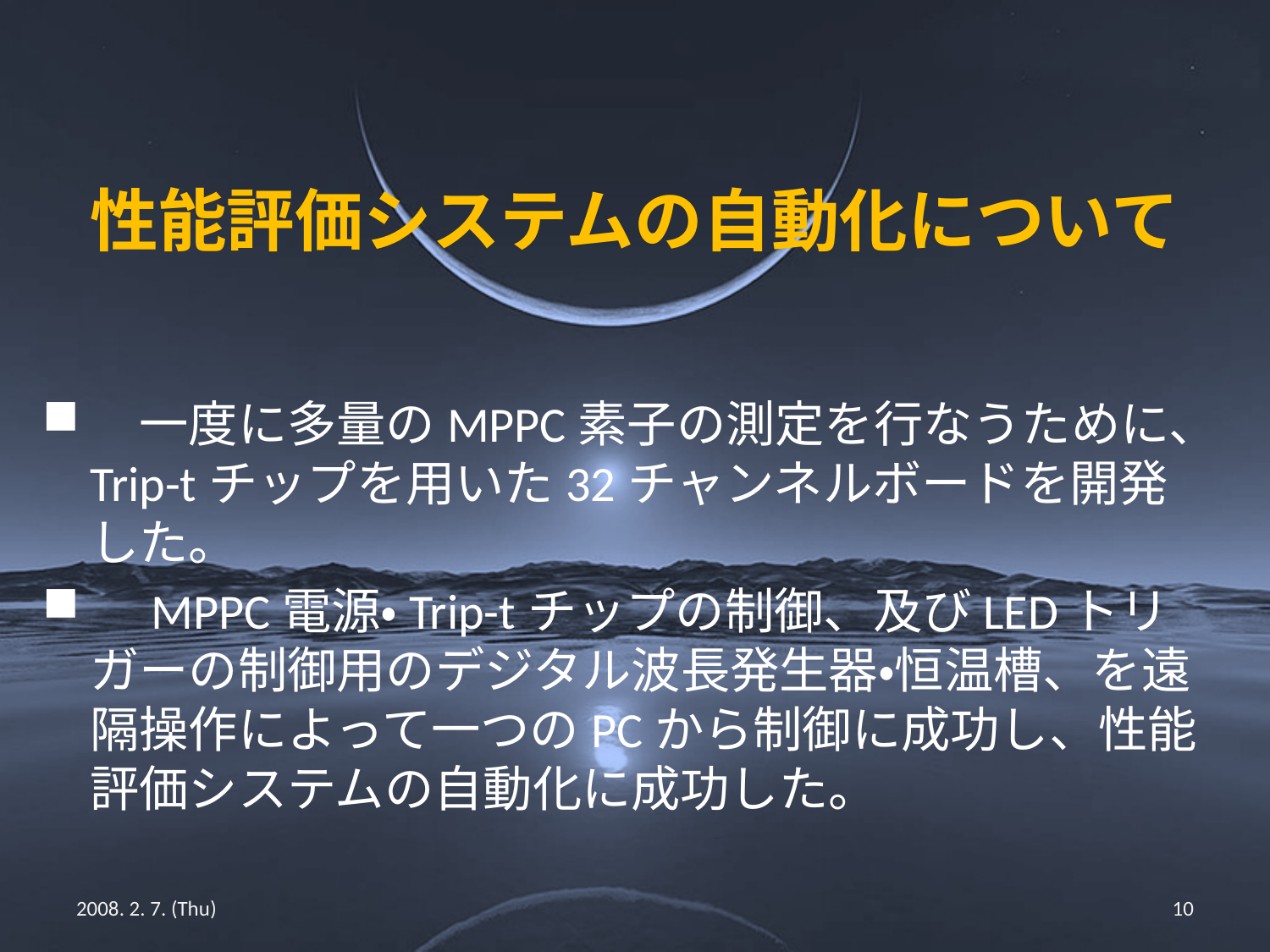

# 性能評価システムの自動化について
　一度に多量のMPPC素子の測定を行なうために、Trip-tチップを用いた32チャンネルボードを開発した。
　MPPC電源・Trip-tチップの制御、及びLEDトリガーの制御用のデジタル波長発生器・恒温槽、を遠隔操作によって一つのPCから制御に成功し、性能評価システムの自動化に成功した。
2008. 2. 7. (Thu)
10